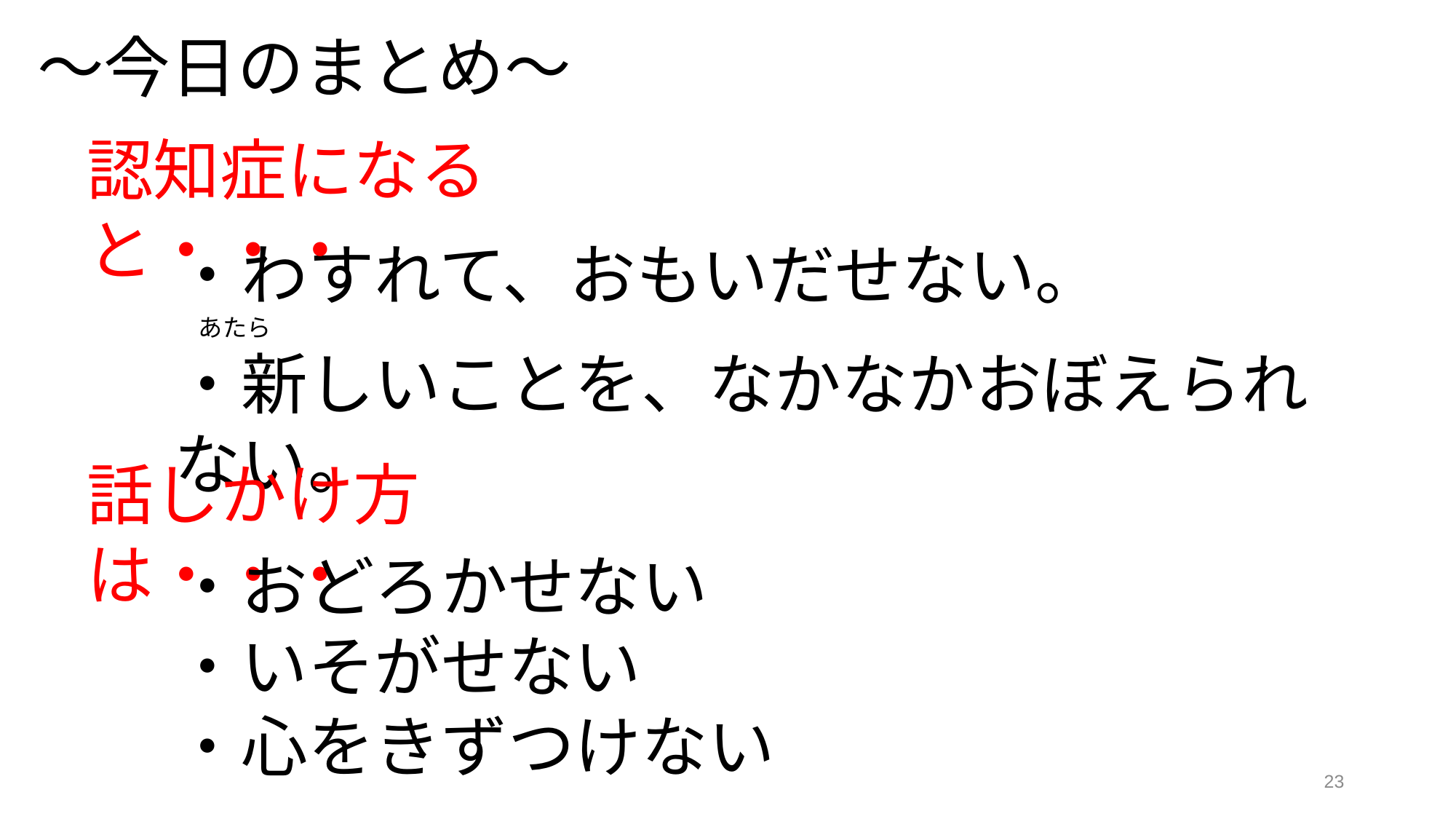

～今日のまとめ～
認知症になると・・・
・わすれて、おもいだせない。
　あたら
・新しいことを、なかなかおぼえられない。
話しかけ方は・・・
・おどろかせない
・いそがせない
・心をきずつけない
23